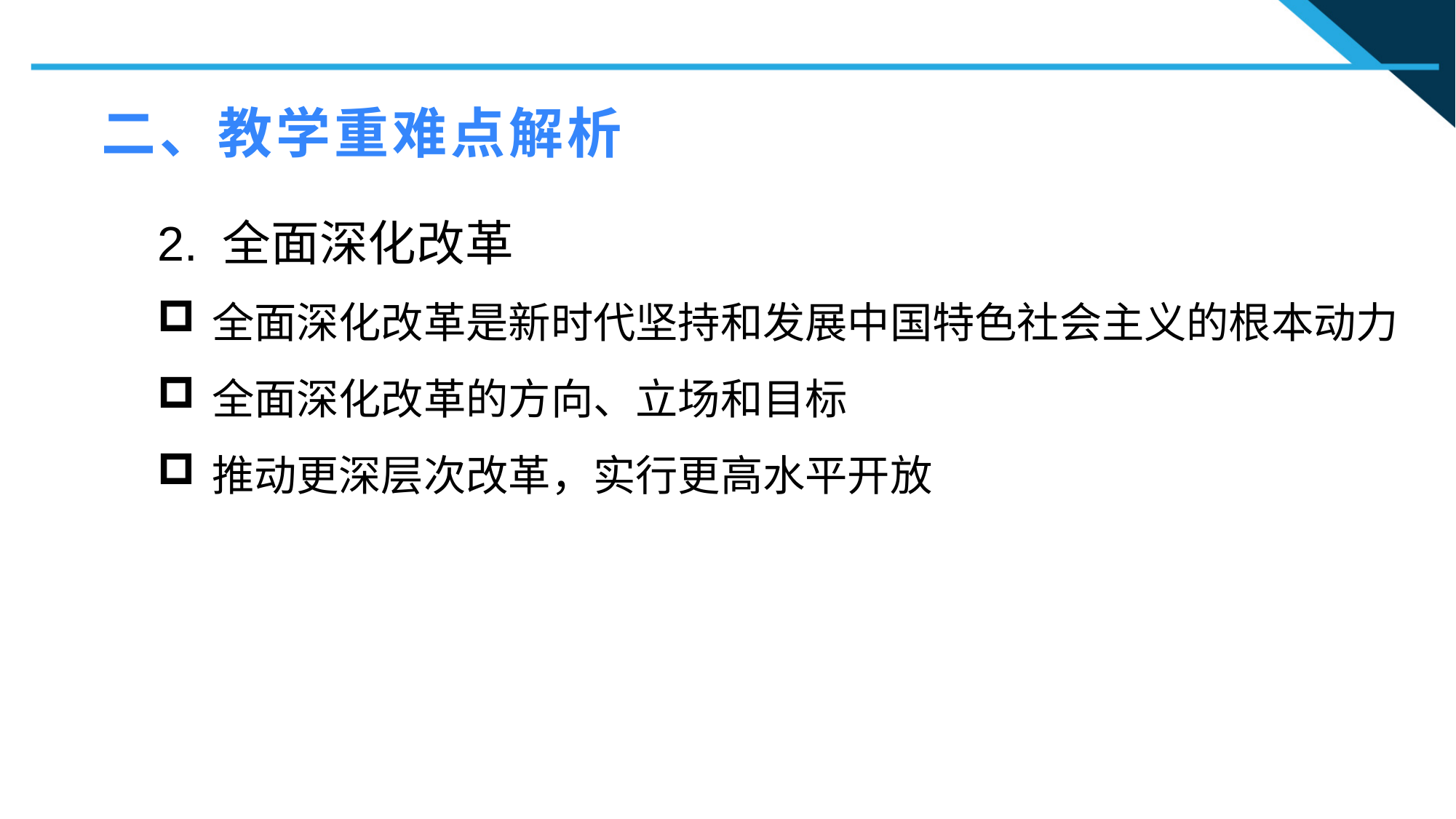

二、教学重难点解析
2. 全面深化改革
全面深化改革是新时代坚持和发展中国特色社会主义的根本动力
全面深化改革的方向、立场和目标
推动更深层次改革，实行更高水平开放

1
2
2
n